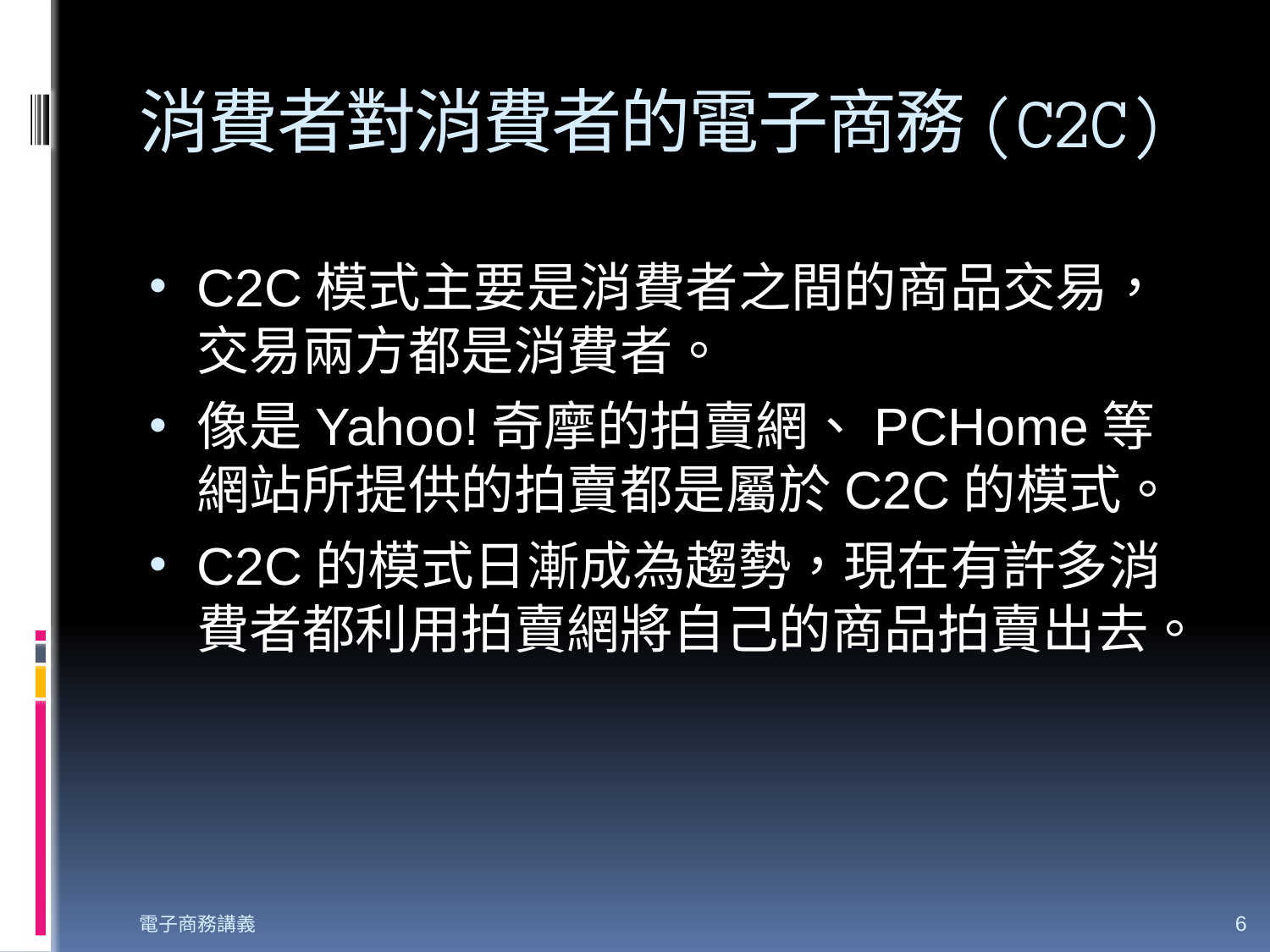

# 消費者對消費者的電子商務(C2C)
C2C模式主要是消費者之間的商品交易，交易兩方都是消費者。
像是Yahoo!奇摩的拍賣網、PCHome等網站所提供的拍賣都是屬於C2C的模式。
C2C的模式日漸成為趨勢，現在有許多消費者都利用拍賣網將自己的商品拍賣出去。
電子商務講義
6